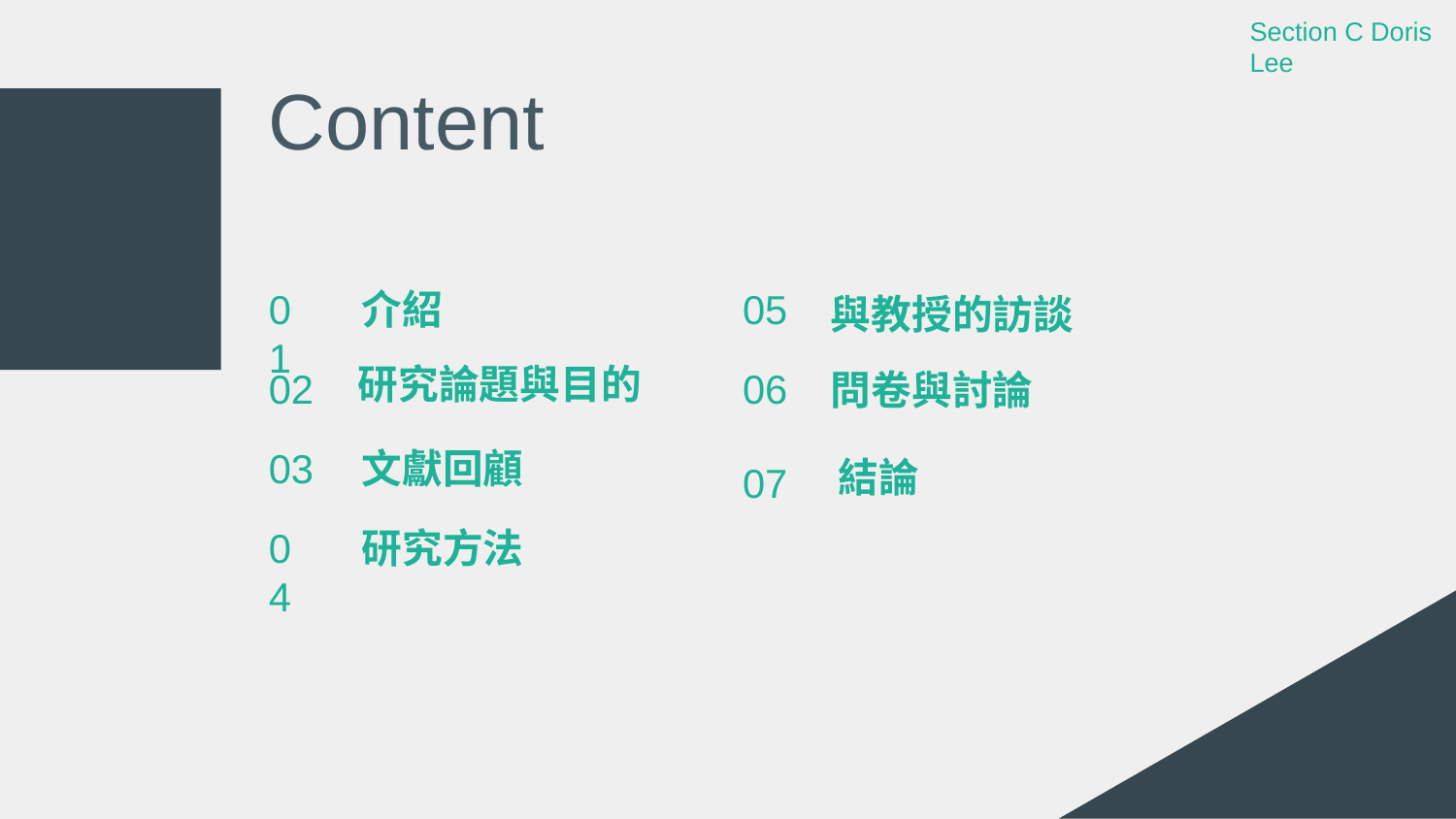

Section C Doris Lee
# Content
介紹
05
01
與教授的訪談
研究論題與目的
06
02
問卷與討論
文獻回顧
03
結論
07
04
研究方法